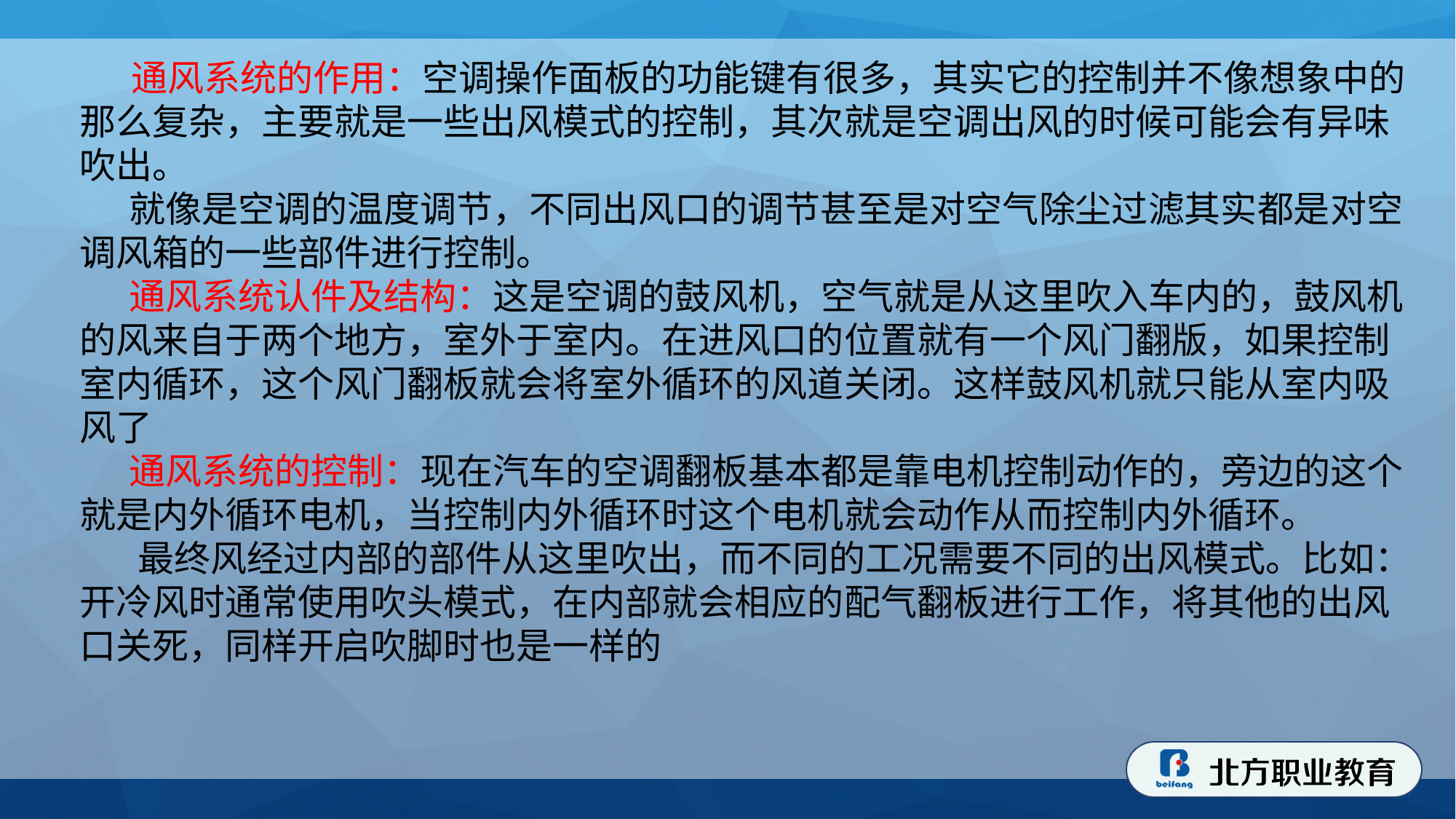

通风系统的作用：空调操作面板的功能键有很多，其实它的控制并不像想象中的那么复杂，主要就是一些出风模式的控制，其次就是空调出风的时候可能会有异味吹出。
     就像是空调的温度调节，不同出风口的调节甚至是对空气除尘过滤其实都是对空调风箱的一些部件进行控制。
     通风系统认件及结构：这是空调的鼓风机，空气就是从这里吹入车内的，鼓风机的风来自于两个地方，室外于室内。在进风口的位置就有一个风门翻版，如果控制室内循环，这个风门翻板就会将室外循环的风道关闭。这样鼓风机就只能从室内吸风了
     通风系统的控制：现在汽车的空调翻板基本都是靠电机控制动作的，旁边的这个就是内外循环电机，当控制内外循环时这个电机就会动作从而控制内外循环。
      最终风经过内部的部件从这里吹出，而不同的工况需要不同的出风模式。比如：开冷风时通常使用吹头模式，在内部就会相应的配气翻板进行工作，将其他的出风口关死，同样开启吹脚时也是一样的